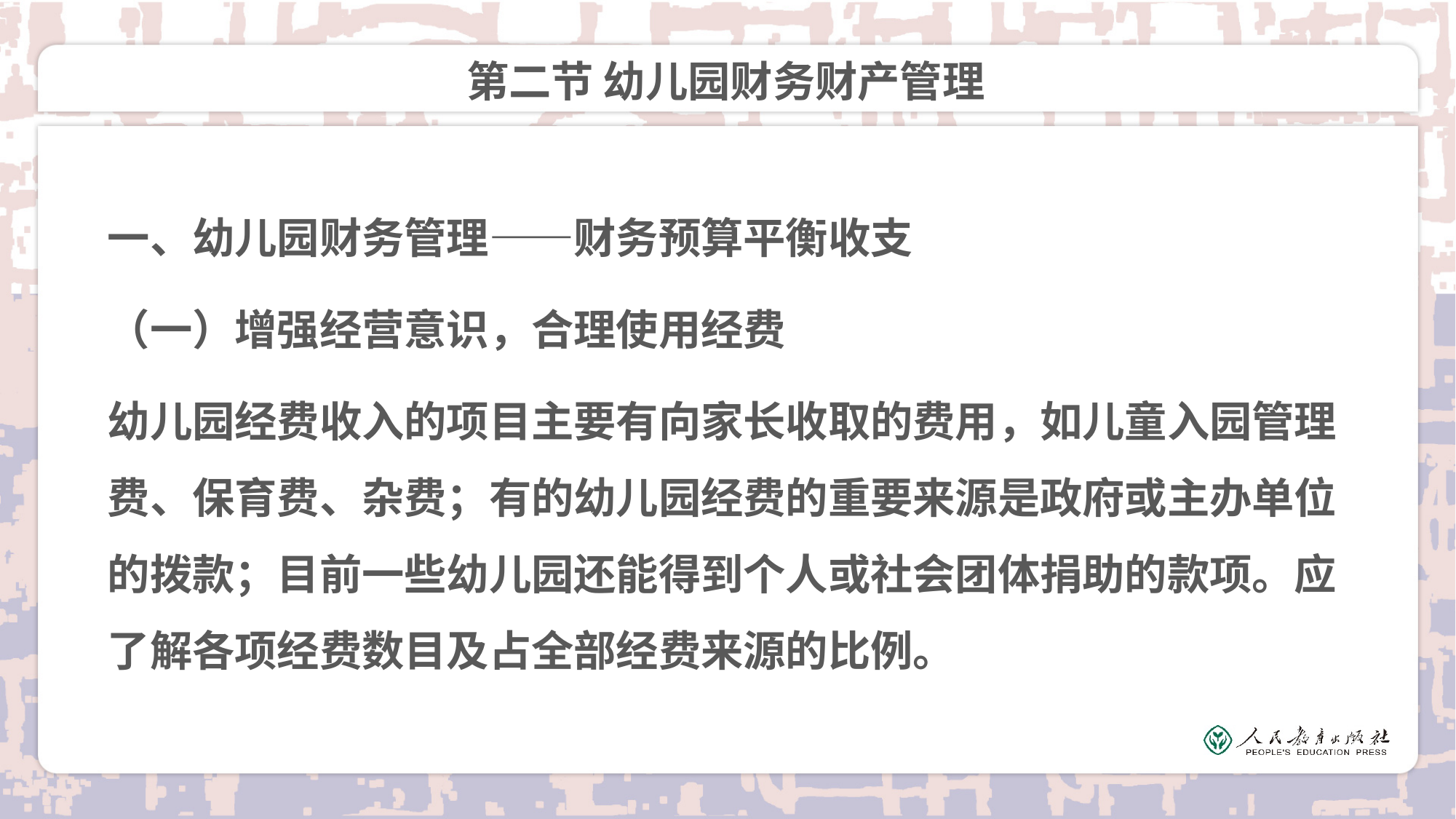

# 第二节 幼儿园财务财产管理
一、幼儿园财务管理——财务预算平衡收支
（一）增强经营意识，合理使用经费
幼儿园经费收入的项目主要有向家长收取的费用，如儿童入园管理费、保育费、杂费；有的幼儿园经费的重要来源是政府或主办单位的拨款；目前一些幼儿园还能得到个人或社会团体捐助的款项。应了解各项经费数目及占全部经费来源的比例。